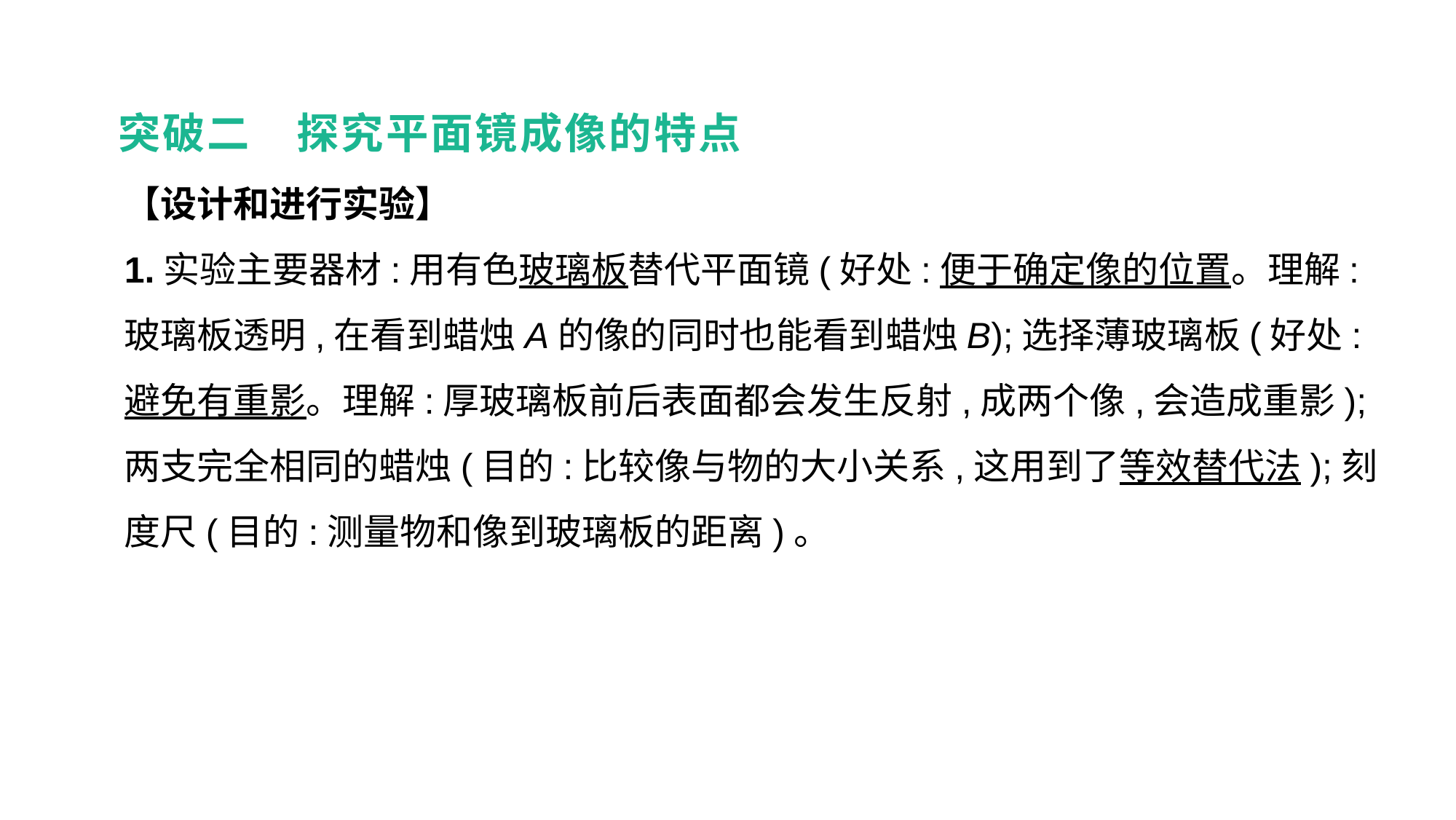

突破二　探究平面镜成像的特点
【设计和进行实验】
1.实验主要器材:用有色玻璃板替代平面镜(好处:便于确定像的位置。理解:玻璃板透明,在看到蜡烛A的像的同时也能看到蜡烛B);选择薄玻璃板(好处:避免有重影。理解:厚玻璃板前后表面都会发生反射,成两个像,会造成重影);两支完全相同的蜡烛(目的:比较像与物的大小关系,这用到了等效替代法);刻度尺(目的:测量物和像到玻璃板的距离)。